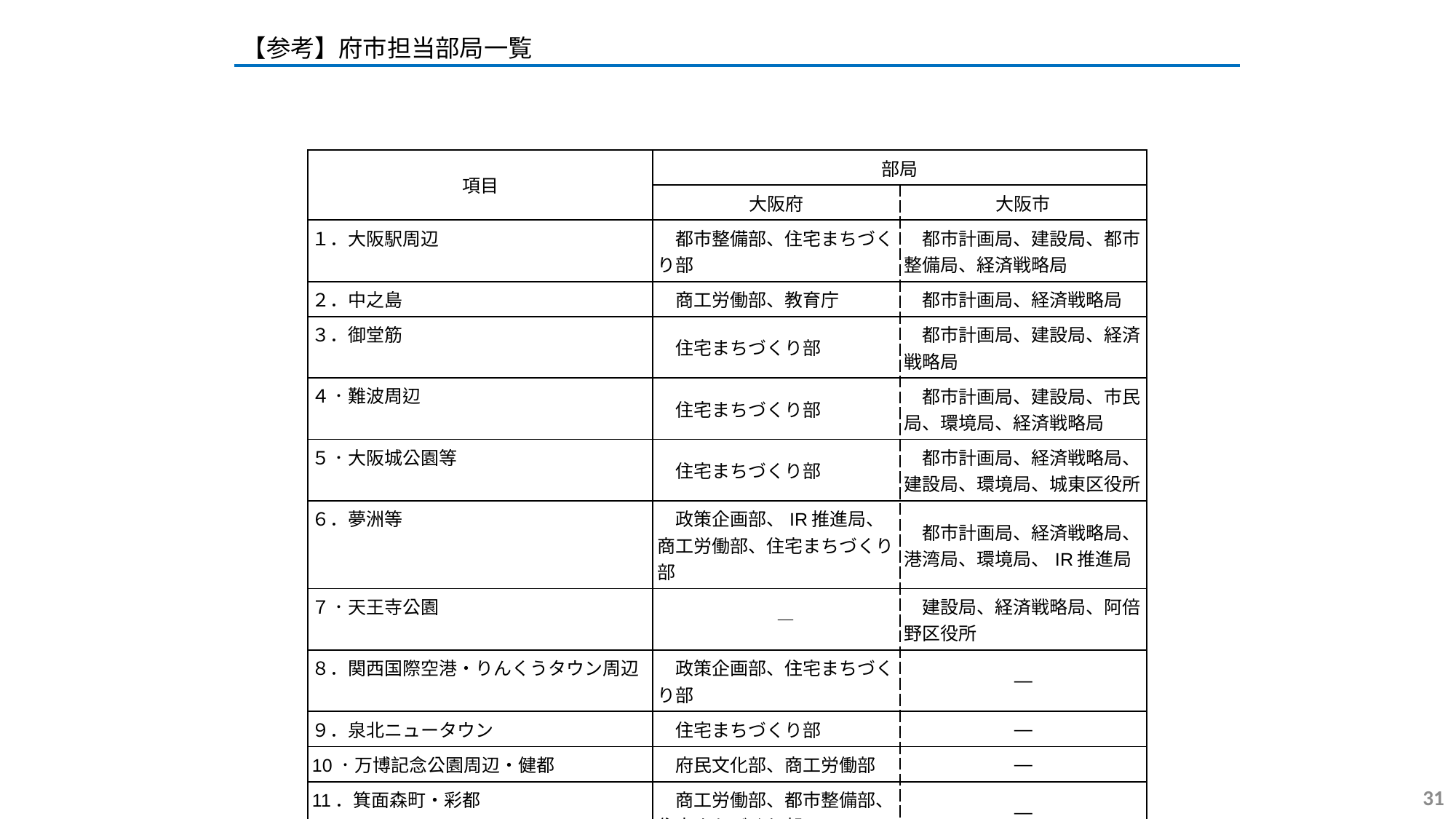

【参考】府市担当部局一覧
| 項目 | 部局 |  |
| --- | --- | --- |
|  | 大阪府 | 大阪市 |
| １．大阪駅周辺 | 都市整備部、住宅まちづくり部 | 都市計画局、建設局、都市整備局、経済戦略局 |
| ２．中之島 | 商工労働部、教育庁 | 都市計画局、経済戦略局 |
| ３．御堂筋 | 住宅まちづくり部 | 都市計画局、建設局、経済戦略局 |
| ４．難波周辺 | 住宅まちづくり部 | 都市計画局、建設局、市民局、環境局、経済戦略局 |
| ５．大阪城公園等 | 住宅まちづくり部 | 都市計画局、経済戦略局、建設局、環境局、城東区役所 |
| ６．夢洲等 | 政策企画部、IR推進局、商工労働部、住宅まちづくり部 | 都市計画局、経済戦略局、港湾局、環境局、IR推進局 |
| ７．天王寺公園 | ― | 建設局、経済戦略局、阿倍野区役所 |
| ８．関西国際空港・りんくうタウン周辺 | 政策企画部、住宅まちづくり部 | ― |
| ９．泉北ニュータウン | 住宅まちづくり部 | ― |
| 10．万博記念公園周辺・健都 | 府民文化部、商工労働部 | ― |
| 11．箕面森町・彩都 | 商工労働部、都市整備部、住宅まちづくり部 | ― |
31